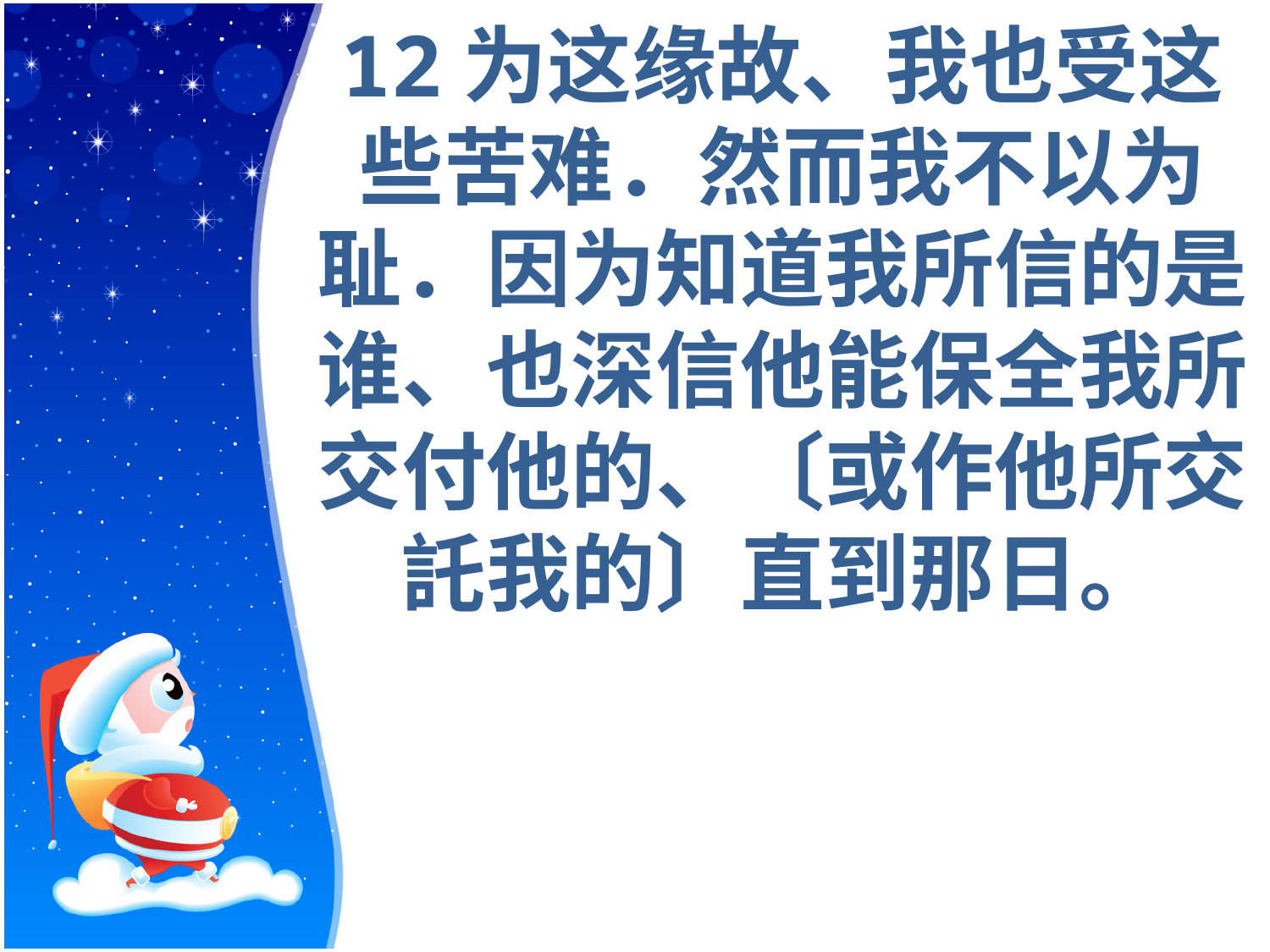

12为这缘故、我也受这些苦难．然而我不以为耻．因为知道我所信的是谁、也深信他能保全我所交付他的、〔或作他所交託我的〕直到那日。